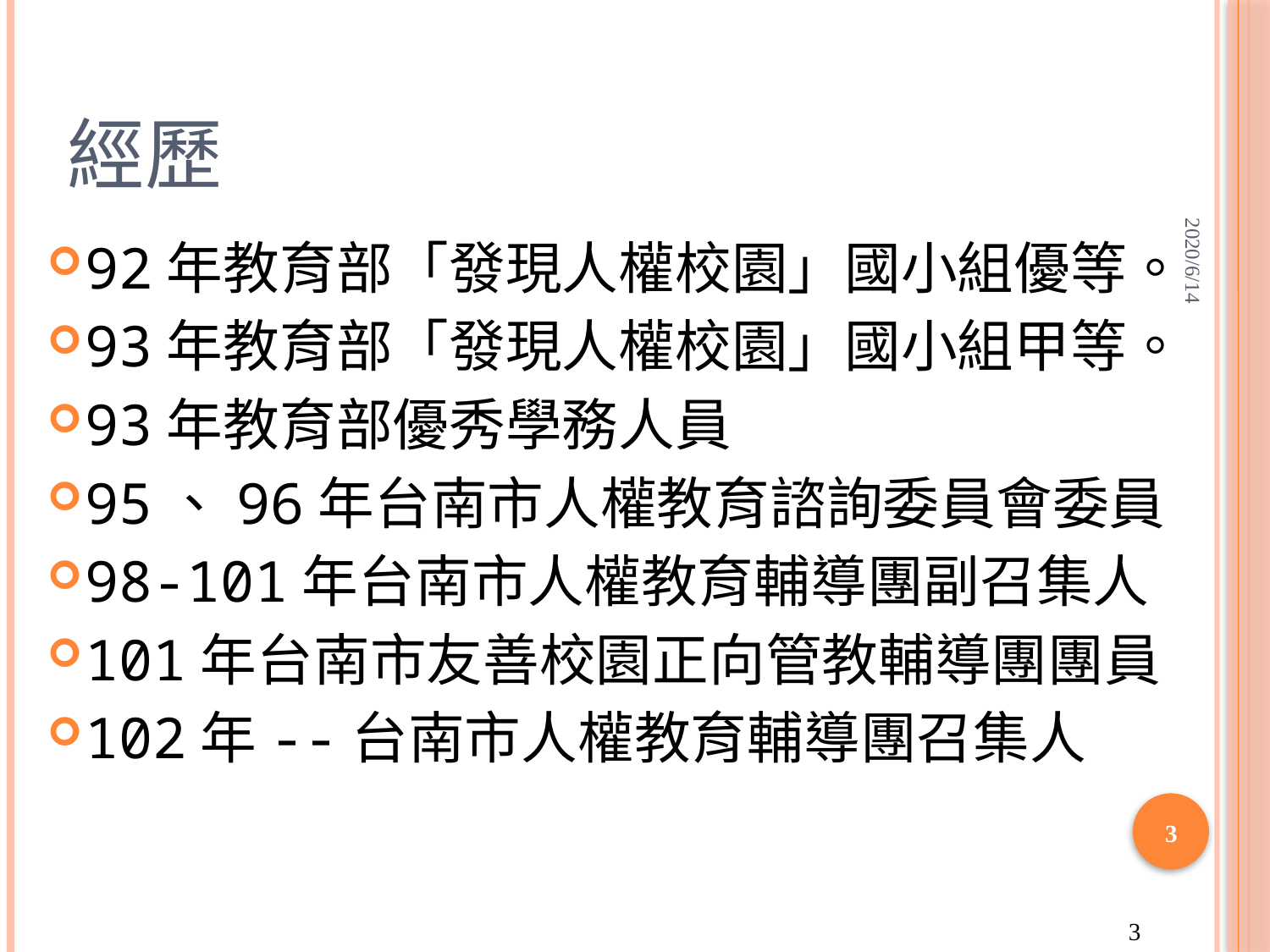

# 經歷
2020/6/14
92年教育部「發現人權校園」國小組優等。
93年教育部「發現人權校園」國小組甲等。
93年教育部優秀學務人員
95、96年台南市人權教育諮詢委員會委員
98-101年台南市人權教育輔導團副召集人
101年台南市友善校園正向管教輔導團團員
102年--台南市人權教育輔導團召集人

3
3